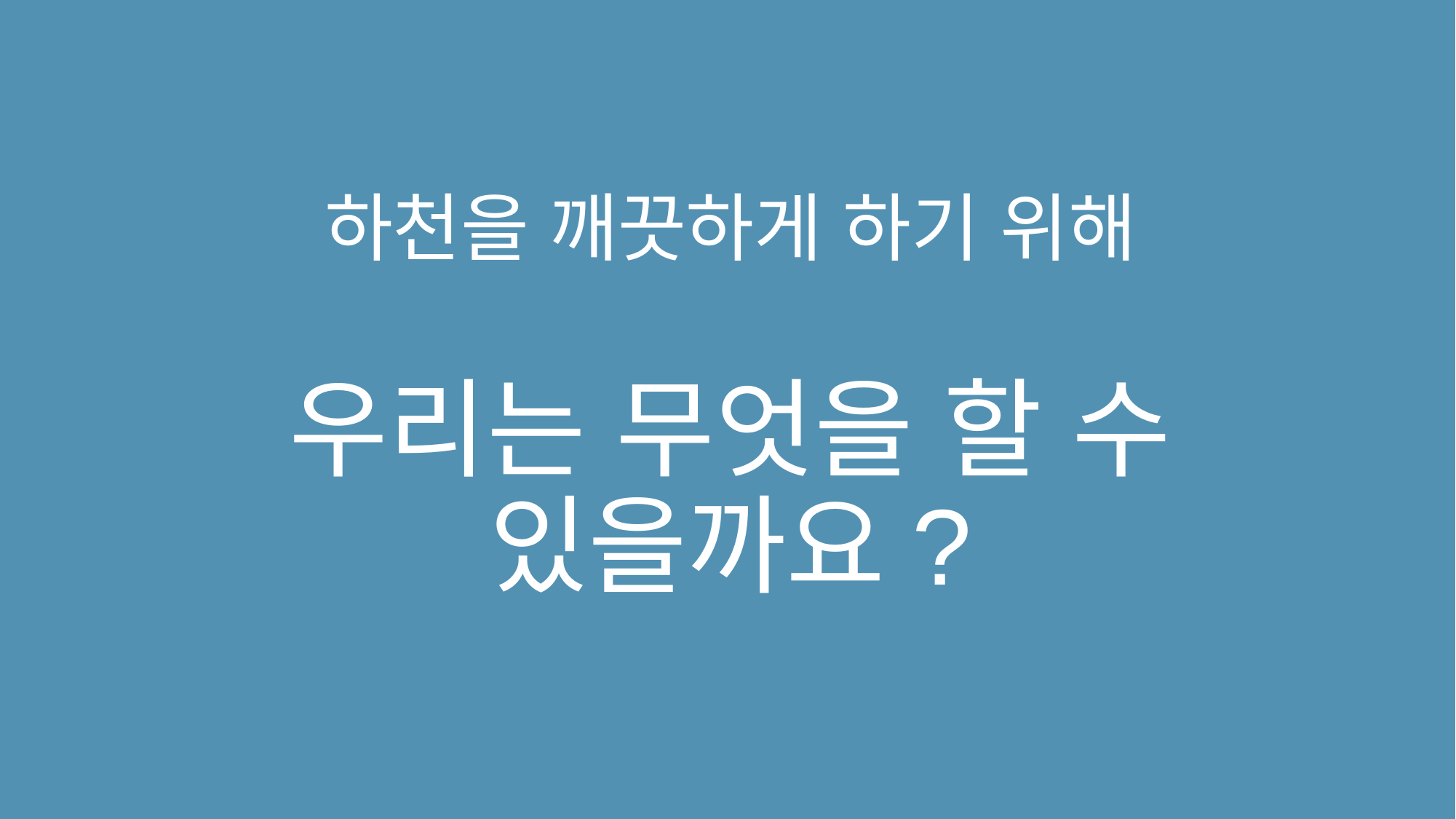

하천을 깨끗하게 하기 위해

우리는 무엇을 할 수 있을까요?